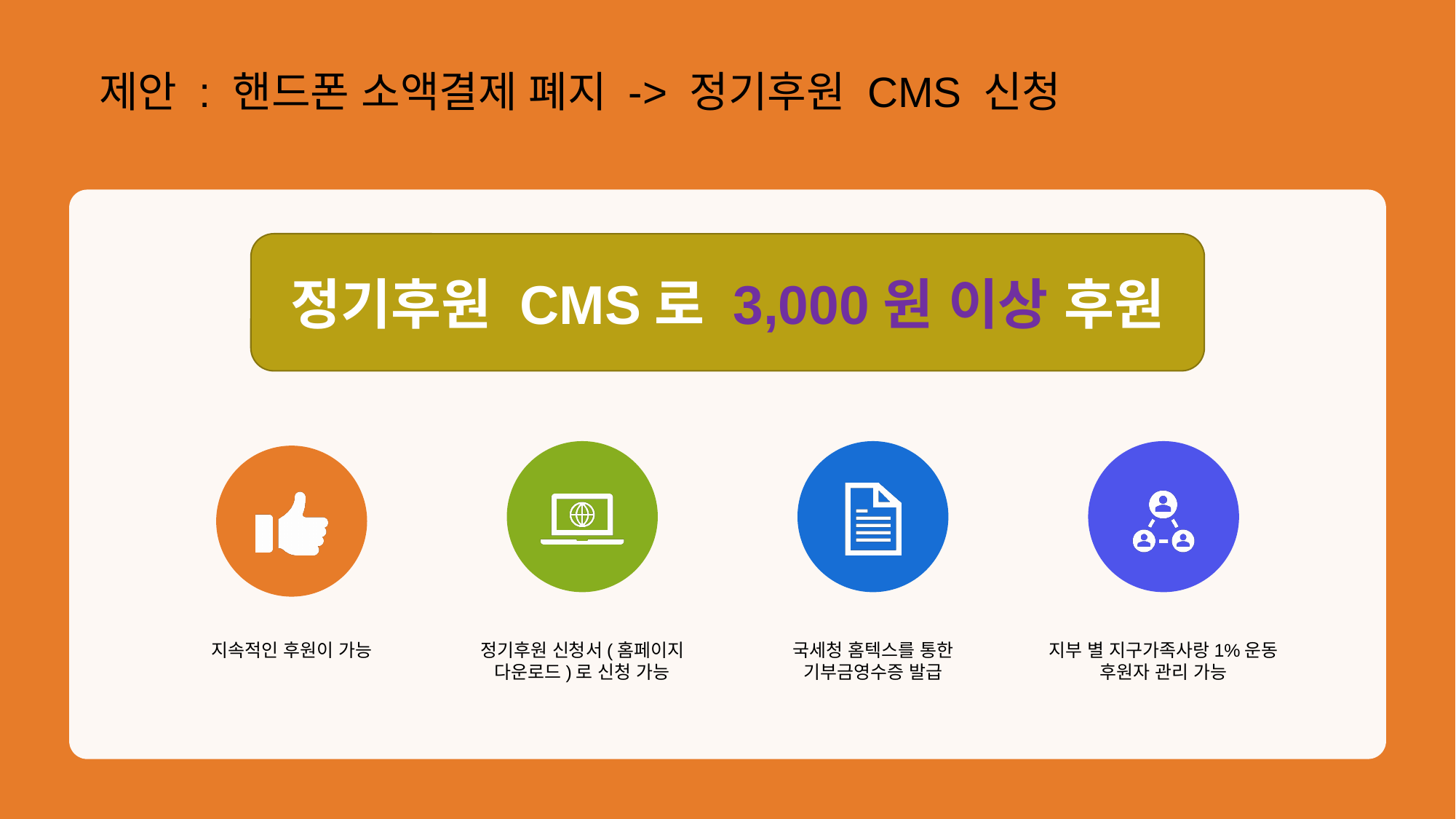

제안 : 핸드폰 소액결제 폐지 -> 정기후원 CMS 신청

정기후원 CMS로 3,000원 이상 후원
지속적인 후원이 가능
정기후원 신청서(홈페이지 다운로드)로 신청 가능
국세청 홈텍스를 통한 기부금영수증 발급
지부 별 지구가족사랑1%운동 후원자 관리 가능